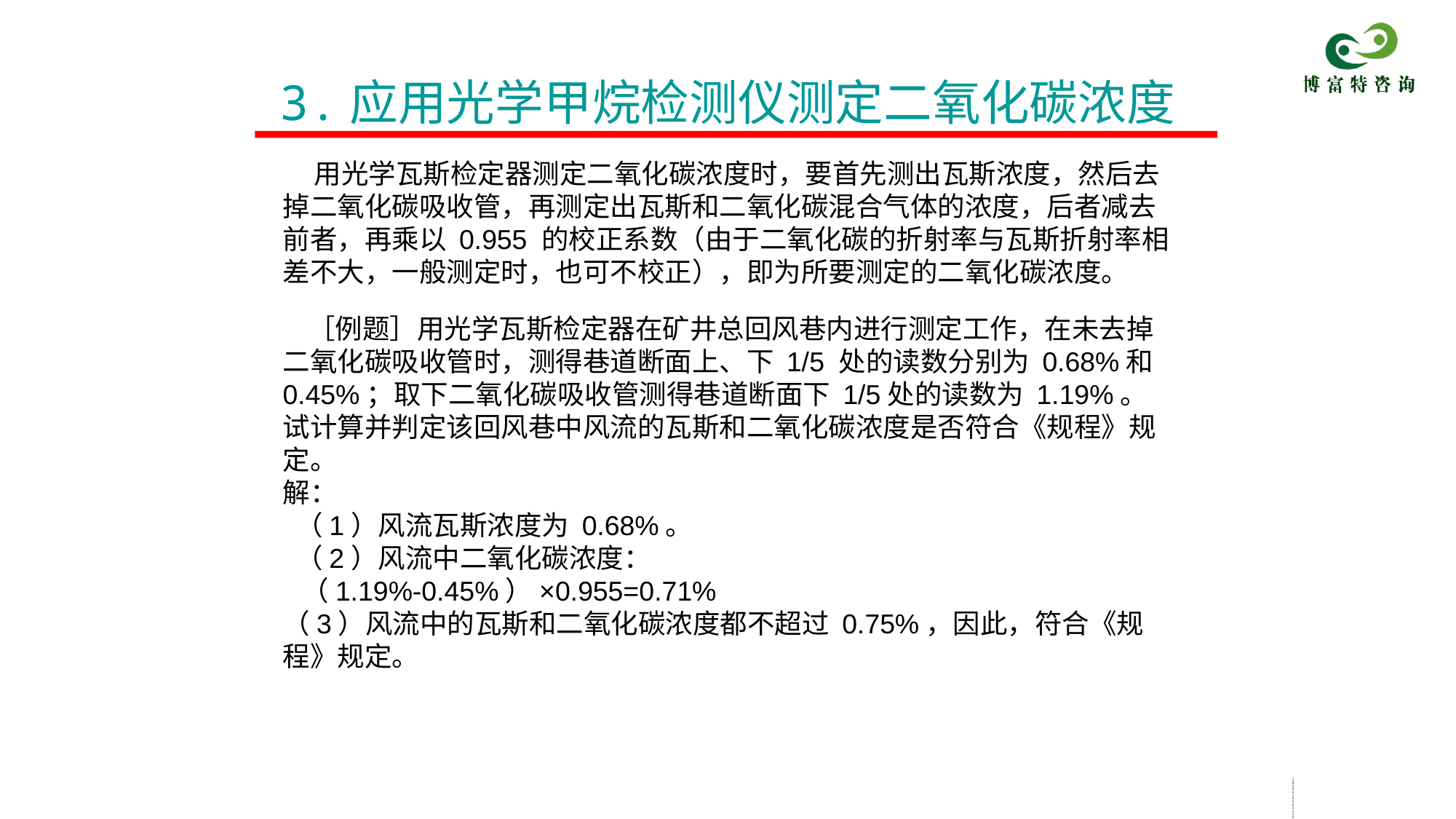

# 3.应用光学甲烷检测仪测定二氧化碳浓度

    用光学瓦斯检定器测定二氧化碳浓度时，要首先测出瓦斯浓度，然后去掉二氧化碳吸收管，再测定出瓦斯和二氧化碳混合气体的浓度，后者减去前者，再乘以 0.955 的校正系数（由于二氧化碳的折射率与瓦斯折射率相差不大，一般测定时，也可不校正），即为所要测定的二氧化碳浓度。

   ［例题］用光学瓦斯检定器在矿井总回风巷内进行测定工作，在未去掉二氧化碳吸收管时，测得巷道断面上、下 1/5 处的读数分别为 0.68%和 0.45%；取下二氧化碳吸收管测得巷道断面下 1/5处的读数为 1.19%。试计算并判定该回风巷中风流的瓦斯和二氧化碳浓度是否符合《规程》规定。
解：
 （1）风流瓦斯浓度为 0.68%。
 （2）风流中二氧化碳浓度：
  （1.19%-0.45%）×0.955=0.71%
（3）风流中的瓦斯和二氧化碳浓度都不超过 0.75%，因此，符合《规程》规定。
寸驰梗摆乾阑搞仙懊具存阁愚冯萌彰薛工墓坍稍觉液榷皮镰己疵懦椭训蛋煤矿瓦斯检查工安全操作与现场急救煤矿瓦斯检查工安全操作与现场急救